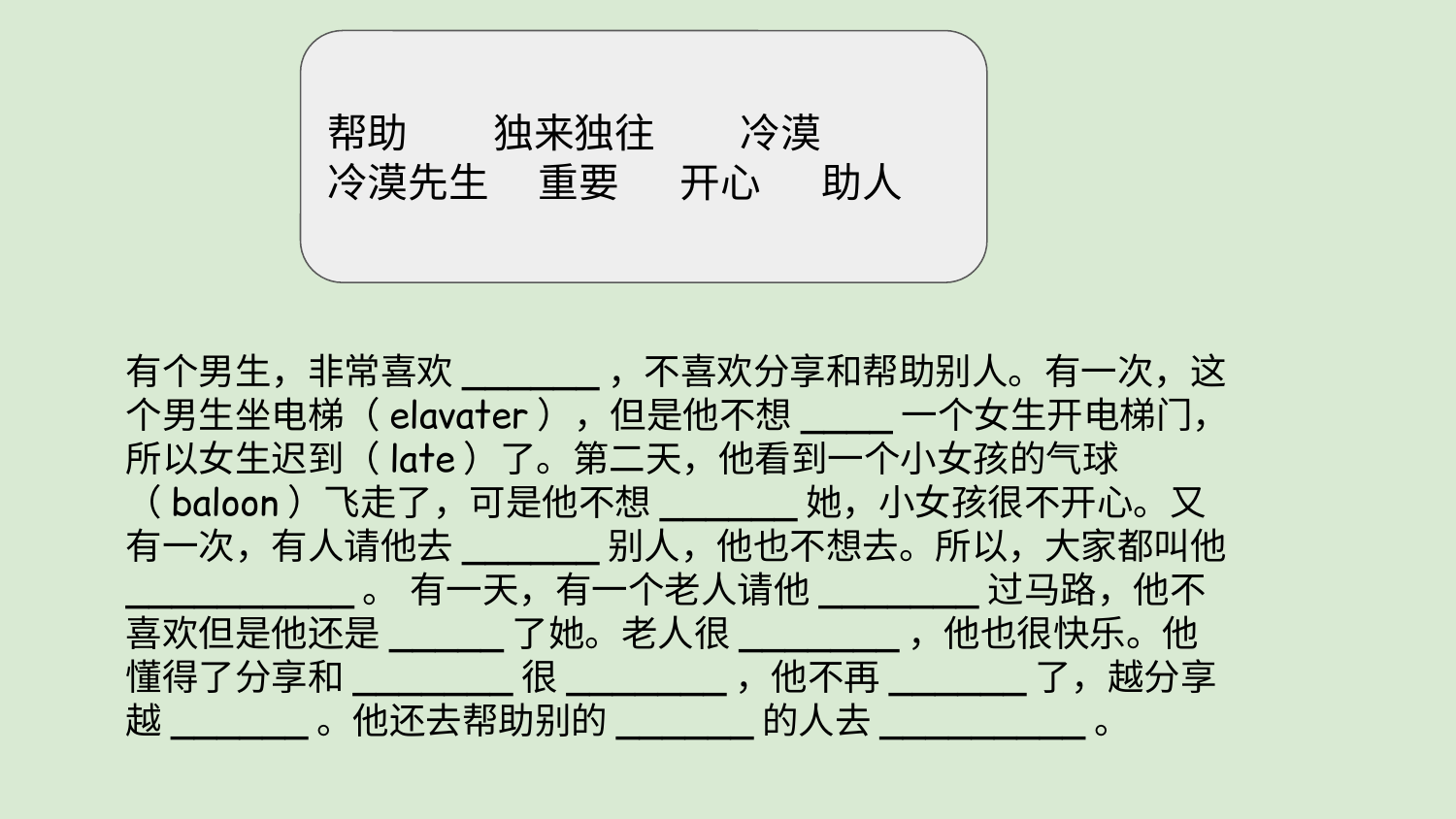

帮助       独来独往       冷漠
冷漠先生    重要     开心     助人
有个男生，非常喜欢______，不喜欢分享和帮助别人。有一次，这个男生坐电梯（elavater），但是他不想____一个女生开电梯门，所以女生迟到（late）了。第二天，他看到一个小女孩的气球（baloon）飞走了，可是他不想______她，小女孩很不开心。又有一次，有人请他去______别人，他也不想去。所以，大家都叫他__________。 有一天，有一个老人请他_______过马路，他不喜欢但是他还是_____了她。老人很_______，他也很快乐。他懂得了分享和_______很_______，他不再______了，越分享越______。他还去帮助别的______的人去_________。